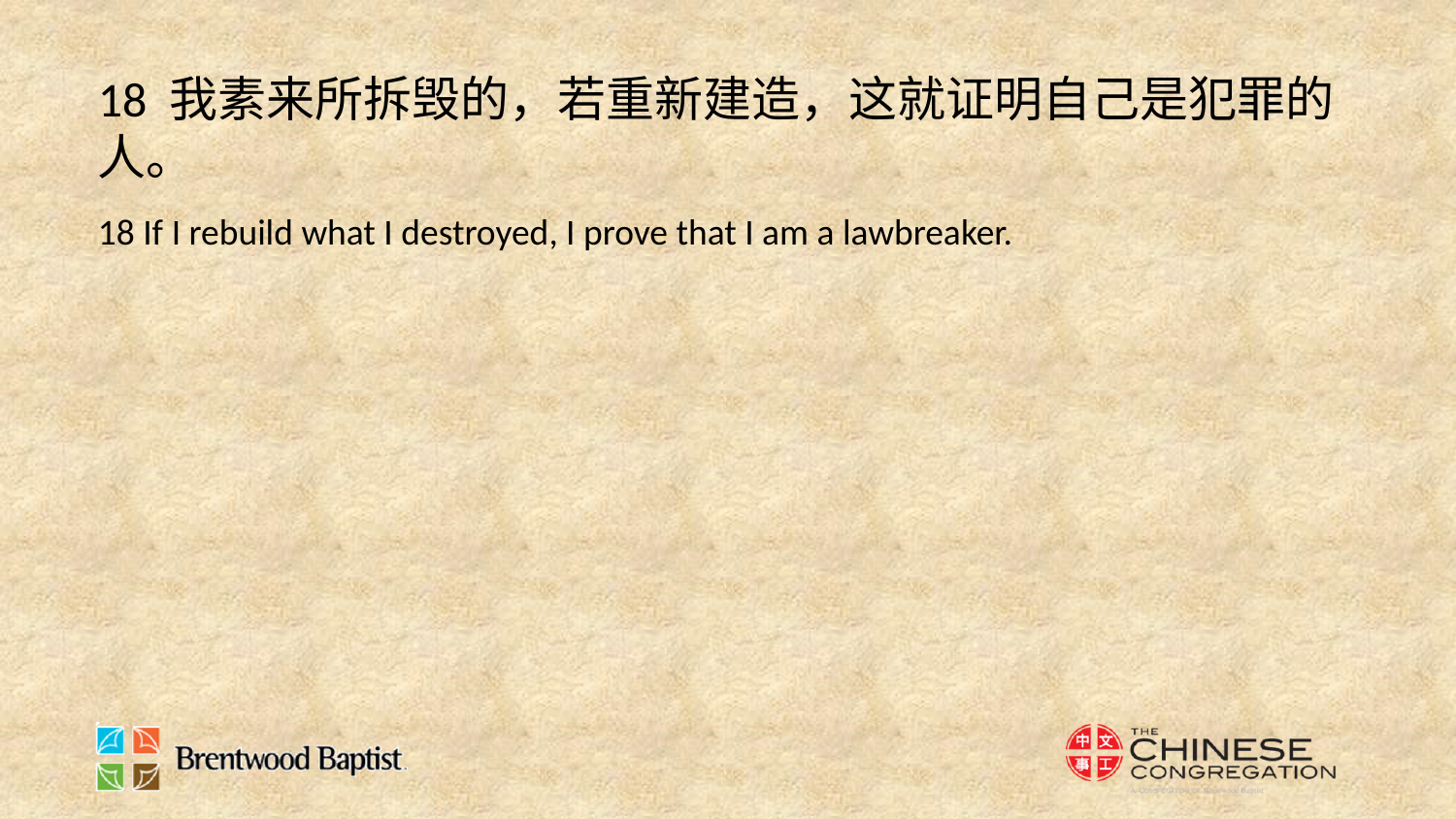

18 我素来所拆毁的，若重新建造，这就证明自己是犯罪的人。

18 If I rebuild what I destroyed, I prove that I am a lawbreaker.